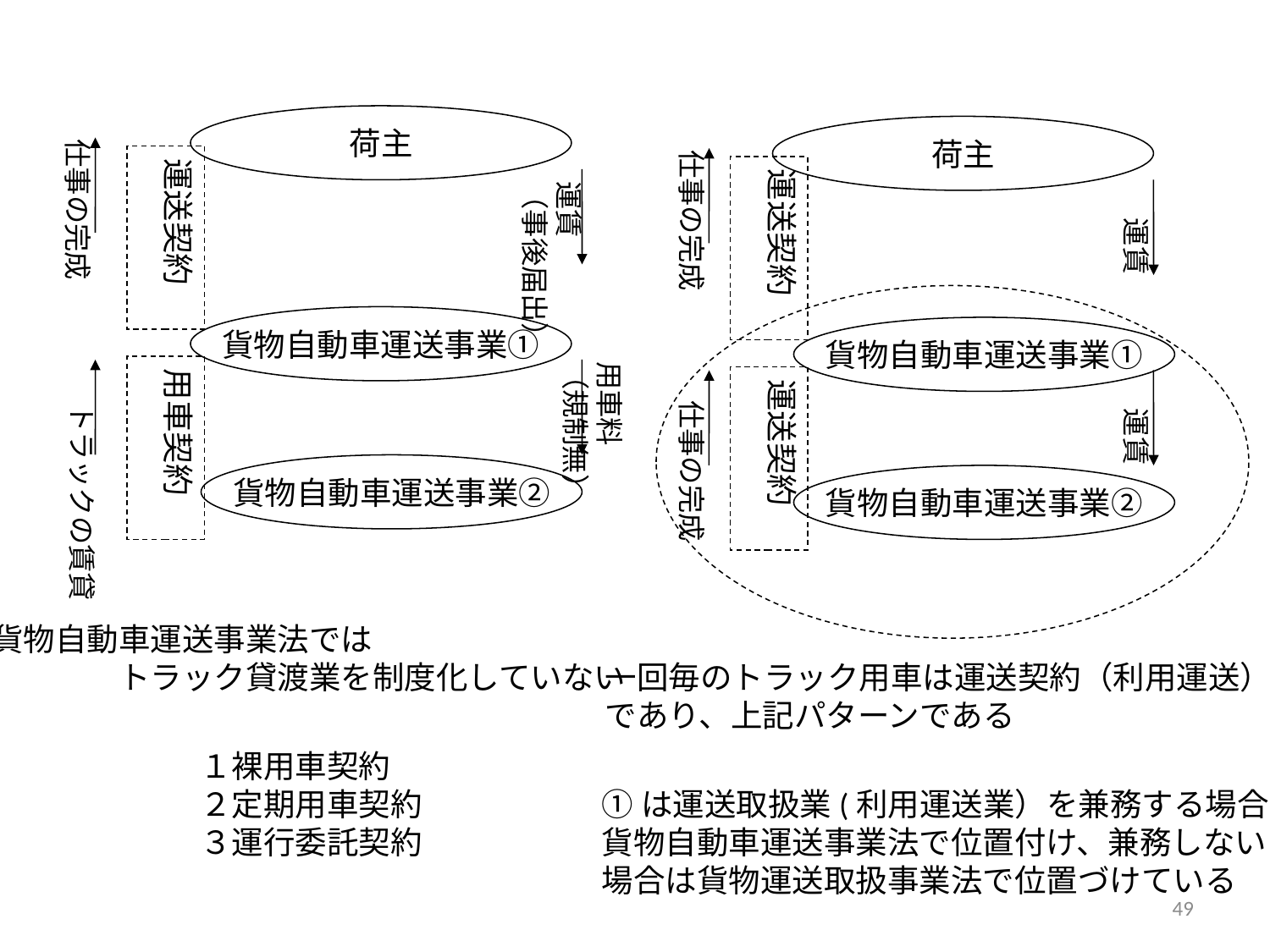

荷主
荷主
仕事の完成

仕事の完成
運送契約

運送契約
運賃
（事後届出）

運賃

貨物自動車運送事業①
貨物自動車運送事業①
用車料
（規制無）
用車契約

運送契約

仕事の完成
トラックの賃貸
運賃
貨物自動車運送事業②
貨物自動車運送事業②
貨物自動車運送事業法では
　　　　トラック貸渡業を制度化していない
一回毎のトラック用車は運送契約（利用運送）
であり、上記パターンである

１裸用車契約
２定期用車契約
３運行委託契約
①は運送取扱業(利用運送業）を兼務する場合
貨物自動車運送事業法で位置付け、兼務しない
場合は貨物運送取扱事業法で位置づけている
49